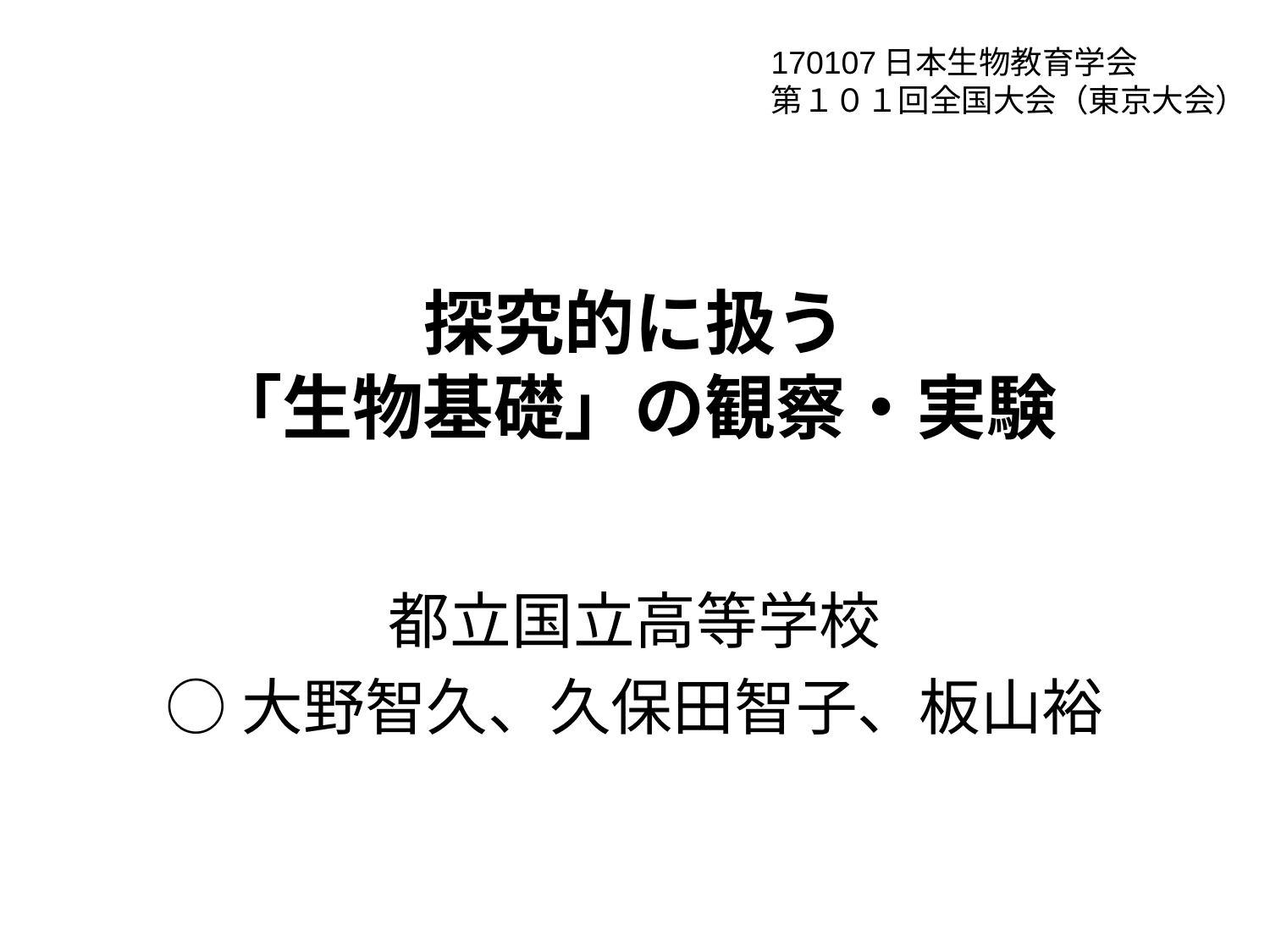

170107日本生物教育学会
第１０１回全国大会（東京大会）
# 探究的に扱う 「生物基礎」の観察・実験
都立国立高等学校
○大野智久、久保田智子、板山裕